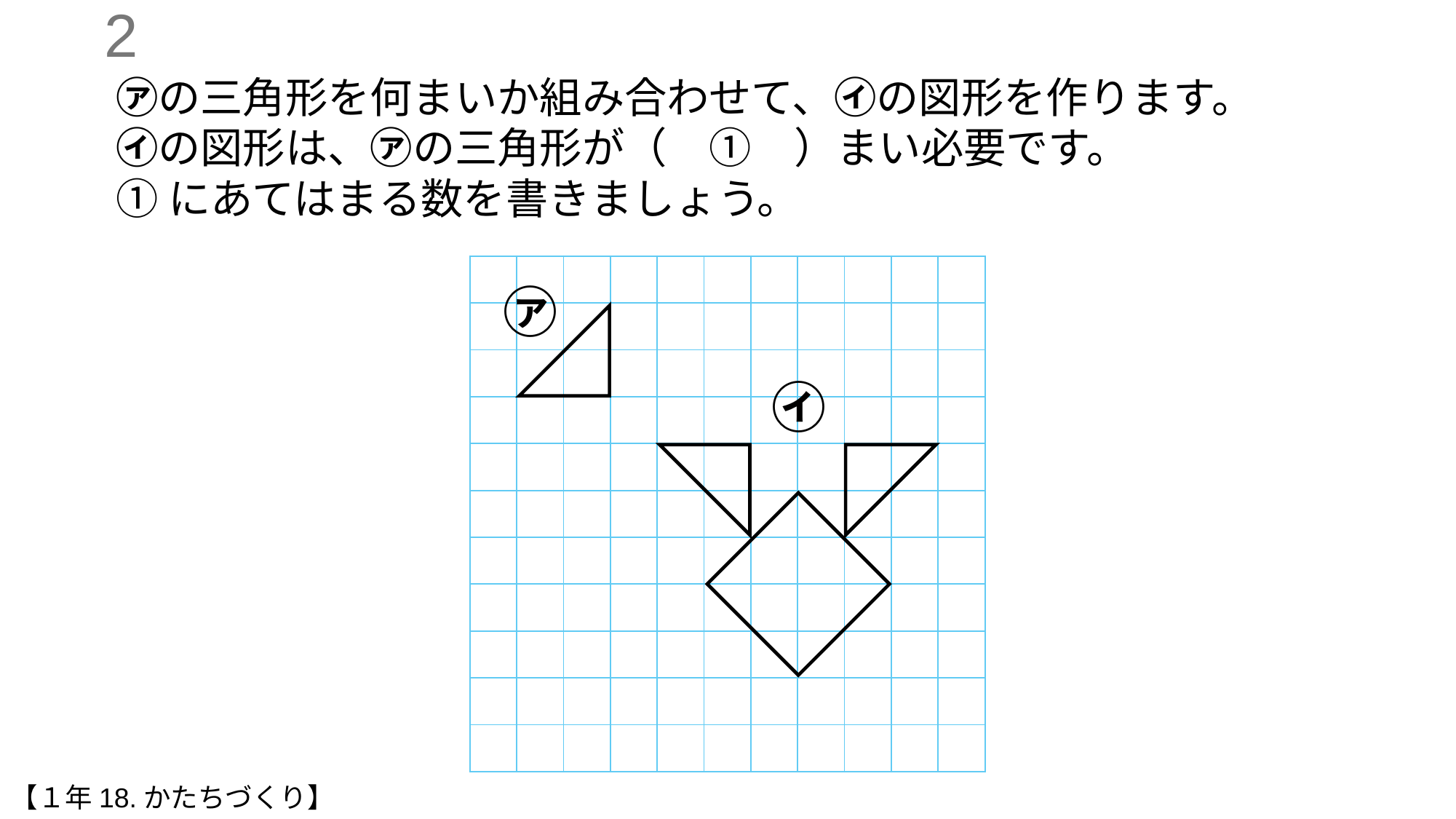

2
㋐の三角形を何まいか組み合わせて、㋑の図形を作ります。
㋑の図形は、㋐の三角形が（　①　）まい必要です。
①にあてはまる数を書きましょう。
|  |  |  |  |  |  |  |  |  |  |  |
| --- | --- | --- | --- | --- | --- | --- | --- | --- | --- | --- |
|  |  |  |  |  |  |  |  |  |  |  |
|  |  |  |  |  |  |  |  |  |  |  |
|  |  |  |  |  |  |  |  |  |  |  |
|  |  |  |  |  |  |  |  |  |  |  |
|  |  |  |  |  |  |  |  |  |  |  |
|  |  |  |  |  |  |  |  |  |  |  |
|  |  |  |  |  |  |  |  |  |  |  |
|  |  |  |  |  |  |  |  |  |  |  |
|  |  |  |  |  |  |  |  |  |  |  |
|  |  |  |  |  |  |  |  |  |  |  |
㋐

㋑

【１年18.かたちづくり】